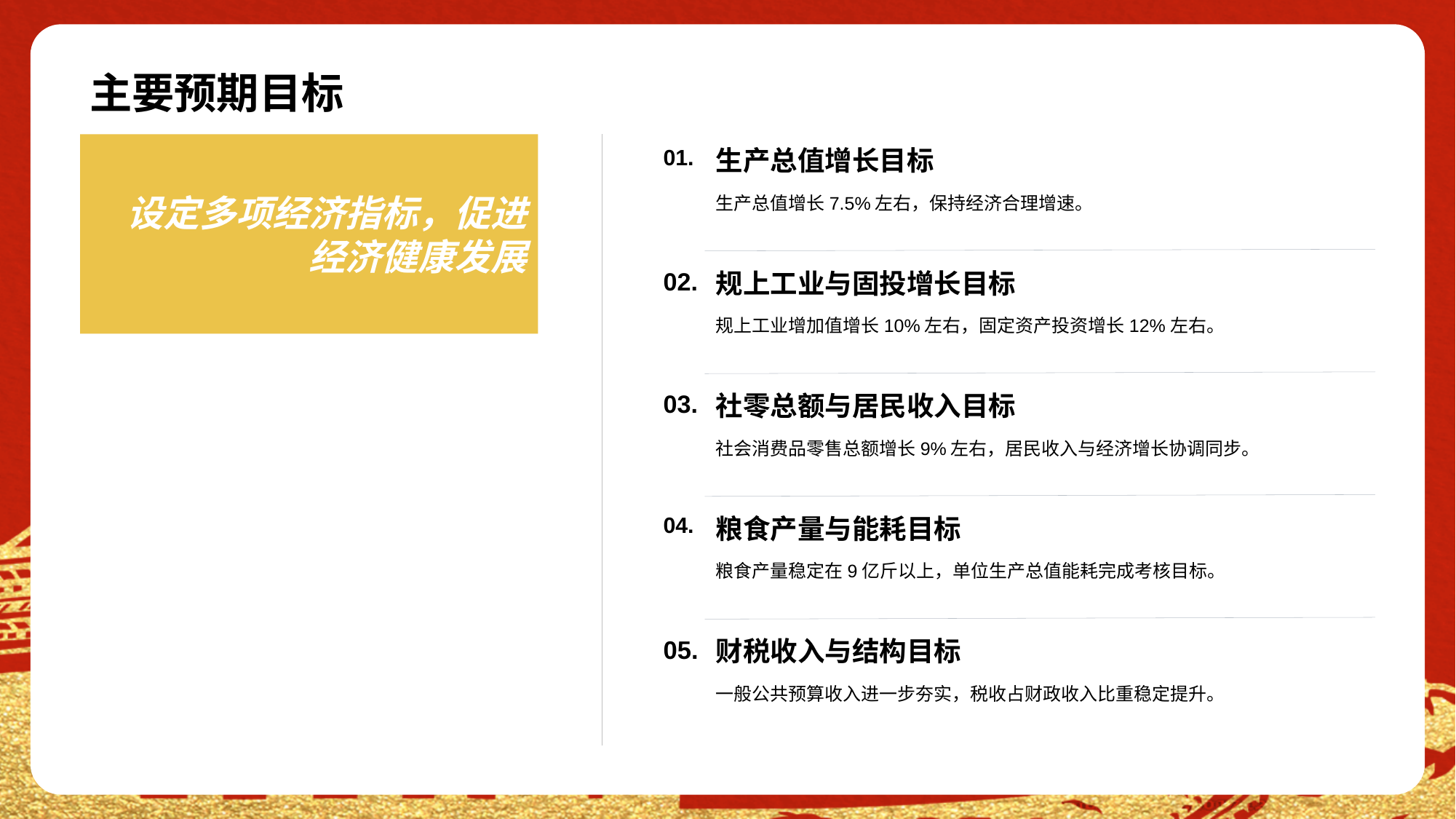

# 主要预期目标
设定多项经济指标，促进经济健康发展
生产总值增长目标
01.
生产总值增长7.5%左右，保持经济合理增速。
规上工业与固投增长目标
02.
规上工业增加值增长10%左右，固定资产投资增长12%左右。
社零总额与居民收入目标
03.
社会消费品零售总额增长9%左右，居民收入与经济增长协调同步。
粮食产量与能耗目标
04.
粮食产量稳定在9亿斤以上，单位生产总值能耗完成考核目标。
财税收入与结构目标
05.
一般公共预算收入进一步夯实，税收占财政收入比重稳定提升。